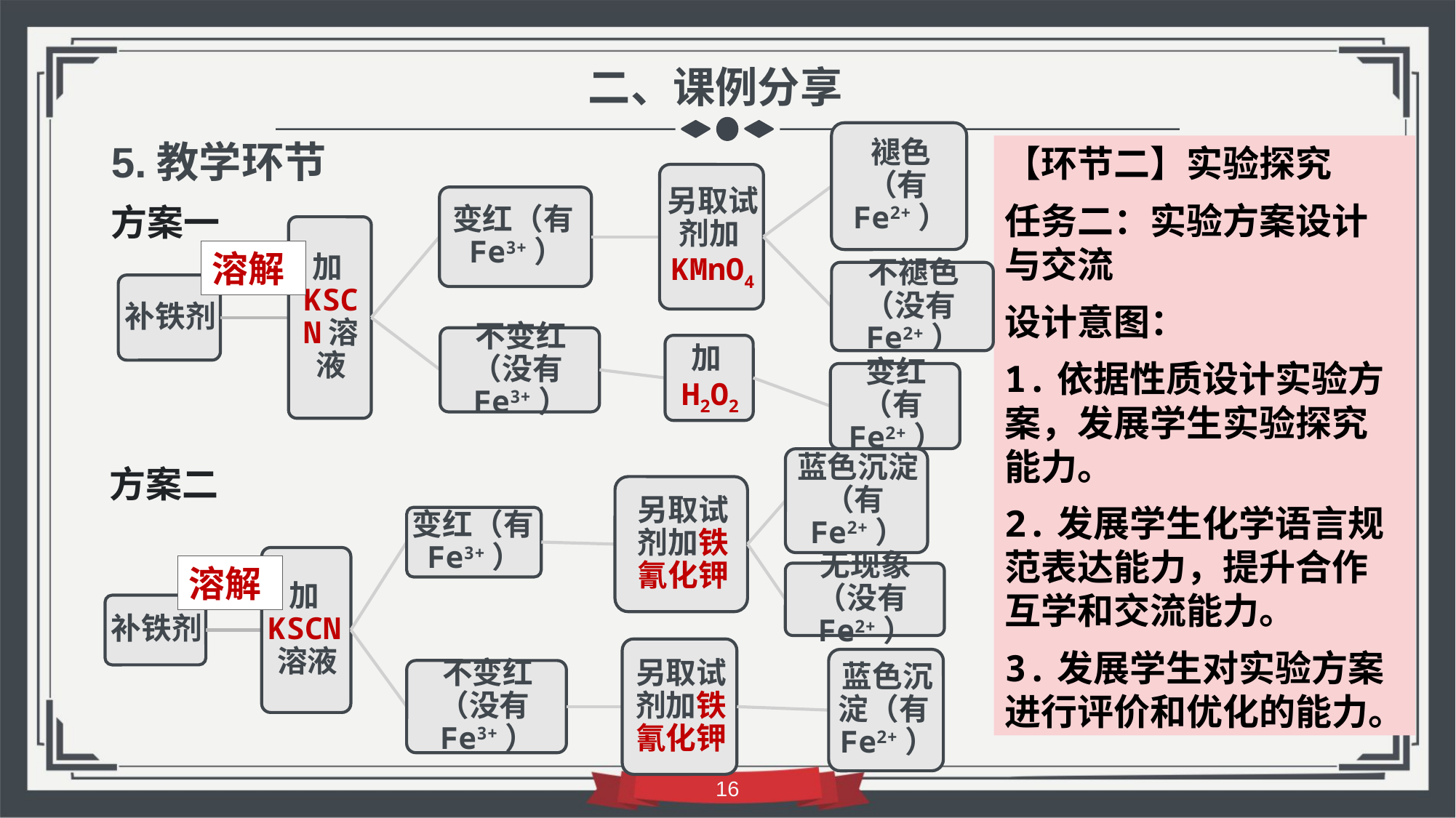

二、课例分享

补铁剂

加KSCN溶液

变红（有Fe3+）

另取试剂加KMnO4

褪色（有Fe2+）

不褪色（没有Fe2+）

不变红（没有Fe3+）

加H2O2

变红（有Fe2+）
5.教学环节
【环节二】实验探究
任务二：实验方案设计与交流
设计意图：
1.依据性质设计实验方案，发展学生实验探究能力。
2.发展学生化学语言规范表达能力，提升合作互学和交流能力。
3.发展学生对实验方案进行评价和优化的能力。

方案一
溶解
补铁剂

加KSCN溶液

变红（有Fe3+）

另取试剂加铁氰化钾

蓝色沉淀（有Fe2+）

无现象（没有Fe2+）

不变红（没有Fe3+）

另取试剂加铁氰化钾

蓝色沉淀（有Fe2+）
方案二
溶解